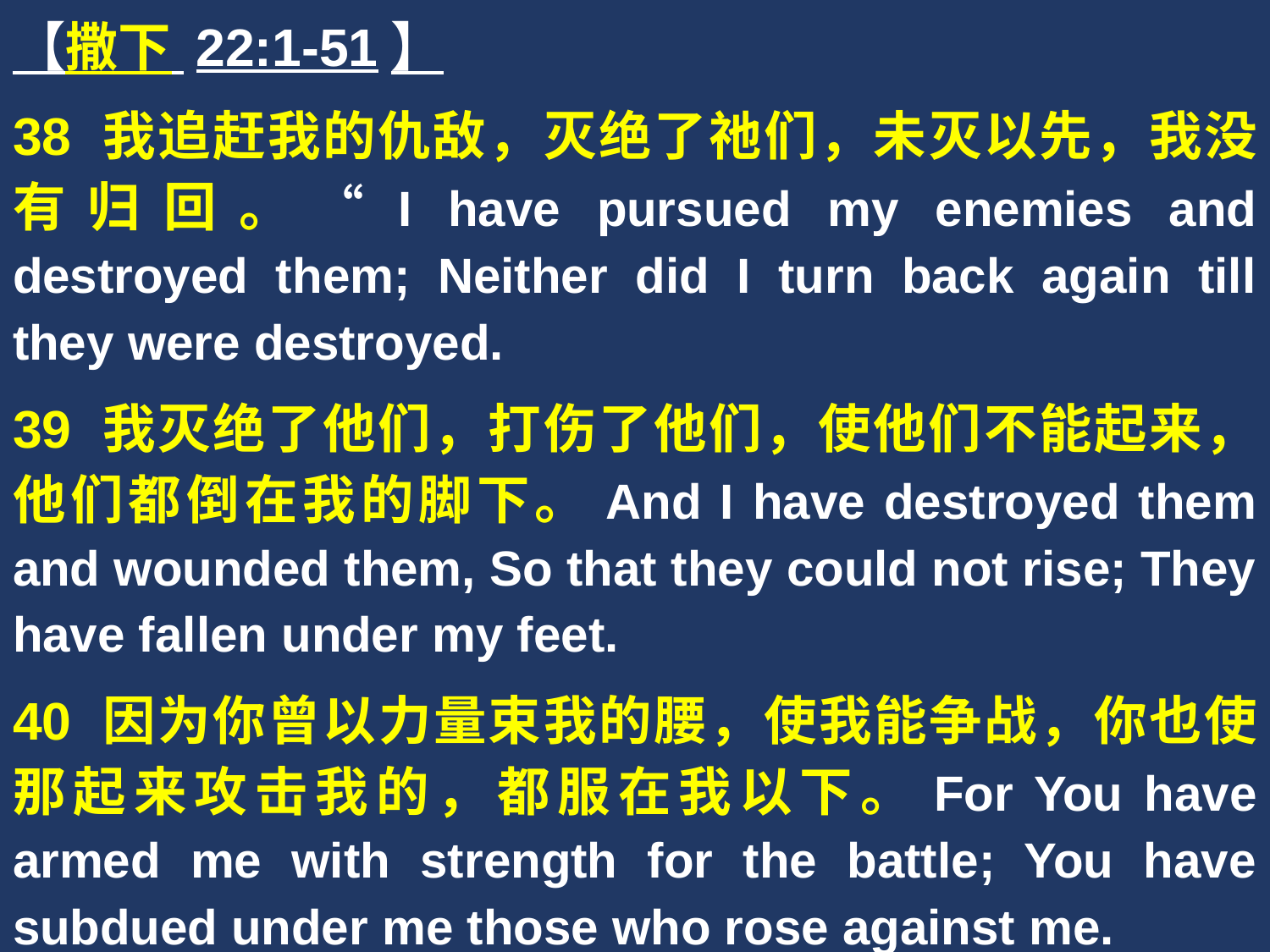

【撒下 22:1-51】
38 我追赶我的仇敌，灭绝了祂们，未灭以先，我没有归回。“I have pursued my enemies and destroyed them; Neither did I turn back again till they were destroyed.
39 我灭绝了他们，打伤了他们，使他们不能起来，他们都倒在我的脚下。And I have destroyed them and wounded them, So that they could not rise; They have fallen under my feet.
40 因为你曾以力量束我的腰，使我能争战，你也使那起来攻击我的，都服在我以下。For You have armed me with strength for the battle; You have subdued under me those who rose against me.